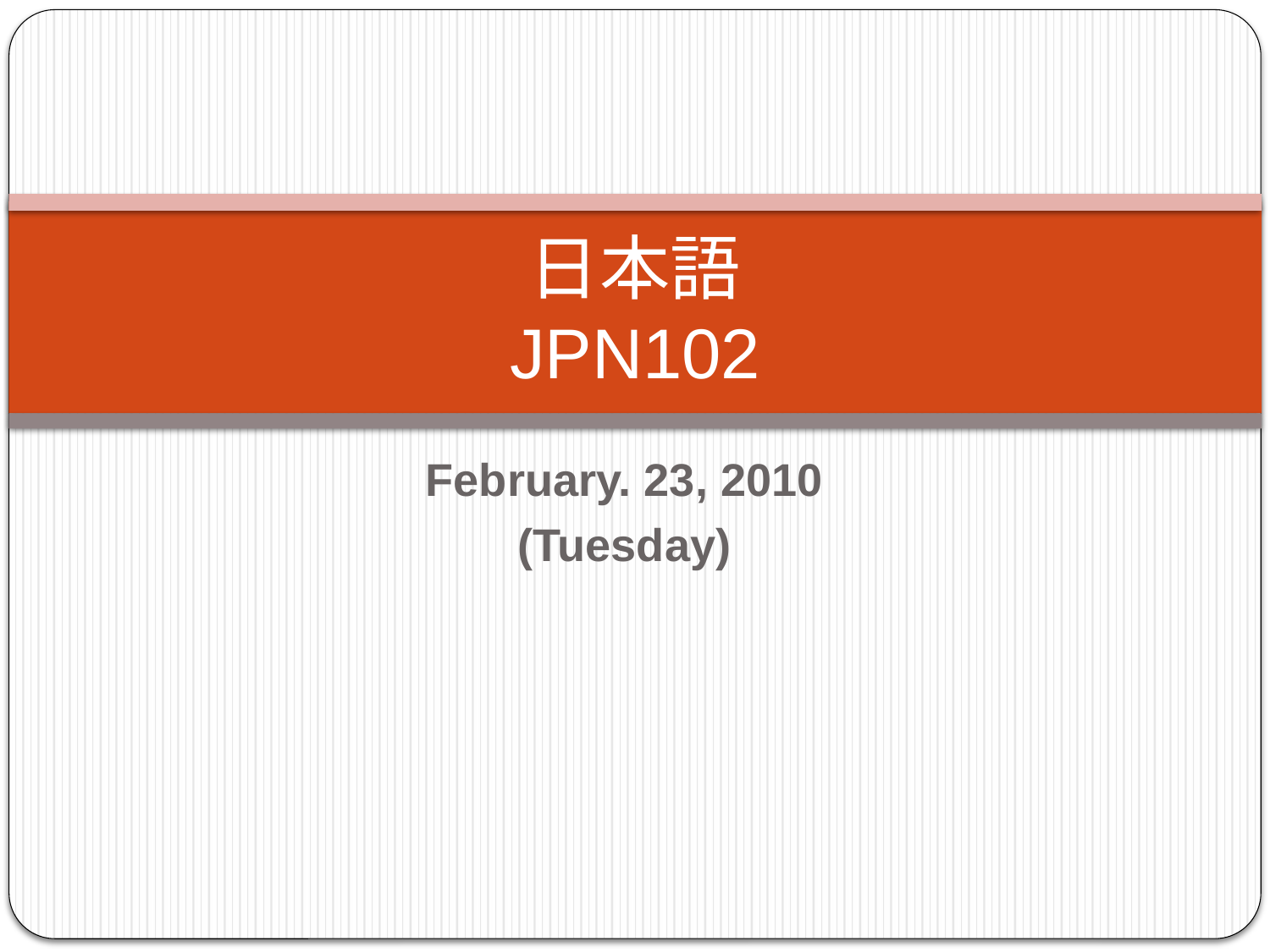

# 日本語 JPN102
February. 23, 2010
(Tuesday)